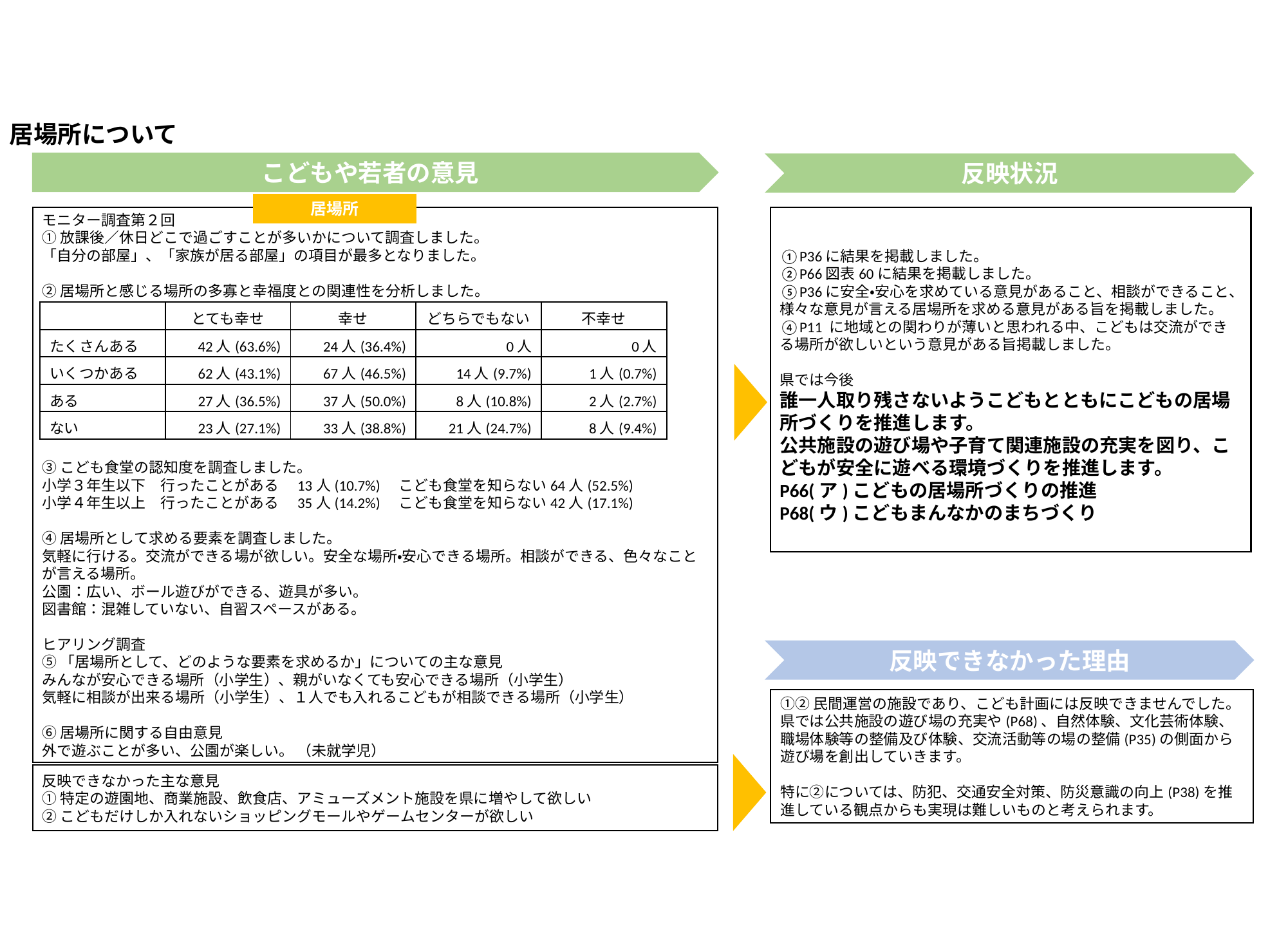

居場所について
こどもや若者の意見
反映状況
居場所
モニター調査第２回
①放課後／休日どこで過ごすことが多いかについて調査しました。
「自分の部屋」、「家族が居る部屋」の項目が最多となりました。

②居場所と感じる場所の多寡と幸福度との関連性を分析しました。

③こども食堂の認知度を調査しました。
小学３年生以下　行ったことがある　13人(10.7%)　こども食堂を知らない64人(52.5%)
小学４年生以上　行ったことがある　35人(14.2%)　こども食堂を知らない42人(17.1%)

④居場所として求める要素を調査しました。
気軽に行ける。交流ができる場が欲しい。安全な場所・安心できる場所。相談ができる、色々なことが言える場所。
公園：広い、ボール遊びができる、遊具が多い。
図書館：混雑していない、自習スペースがある。

ヒアリング調査
⑤「居場所として、どのような要素を求めるか」についての主な意見
みんなが安心できる場所（小学生）、親がいなくても安心できる場所（小学生）
気軽に相談が出来る場所（小学生）、１人でも入れるこどもが相談できる場所（小学生）

⑥居場所に関する自由意見
外で遊ぶことが多い、公園が楽しい。 （未就学児）

①P36に結果を掲載しました。
②P66図表60に結果を掲載しました。
⑤P36に安全・安心を求めている意見があること、相談ができること、様々な意見が言える居場所を求める意見がある旨を掲載しました。
④P11 に地域との関わりが薄いと思われる中、こどもは交流ができる場所が欲しいという意見がある旨掲載しました。

県では今後
誰一人取り残さないようこどもとともにこどもの居場所づくりを推進します。
公共施設の遊び場や子育て関連施設の充実を図り、こどもが安全に遊べる環境づくりを推進します。
P66(ア)こどもの居場所づくりの推進
P68(ウ)こどもまんなかのまちづくり

|  | とても幸せ | 幸せ | どちらでもない | 不幸せ |
| --- | --- | --- | --- | --- |
| たくさんある | 42人(63.6%) | 24人(36.4%) | 0人 | 0人 |
| いくつかある | 62人(43.1%) | 67人(46.5%) | 14人(9.7%) | 1人(0.7%) |
| ある | 27人(36.5%) | 37人(50.0%) | 8人(10.8%) | 2人(2.7%) |
| ない | 23人(27.1%) | 33人(38.8%) | 21人(24.7%) | 8人(9.4%) |

反映できなかった理由
①②民間運営の施設であり、こども計画には反映できませんでした。
県では公共施設の遊び場の充実や(P68)、自然体験、文化芸術体験、職場体験等の整備及び体験、交流活動等の場の整備(P35)の側面から遊び場を創出していきます。

特に②については、防犯、交通安全対策、防災意識の向上(P38)を推進している観点からも実現は難しいものと考えられます。

反映できなかった主な意見
①特定の遊園地、商業施設、飲食店、アミューズメント施設を県に増やして欲しい
②こどもだけしか入れないショッピングモールやゲームセンターが欲しい